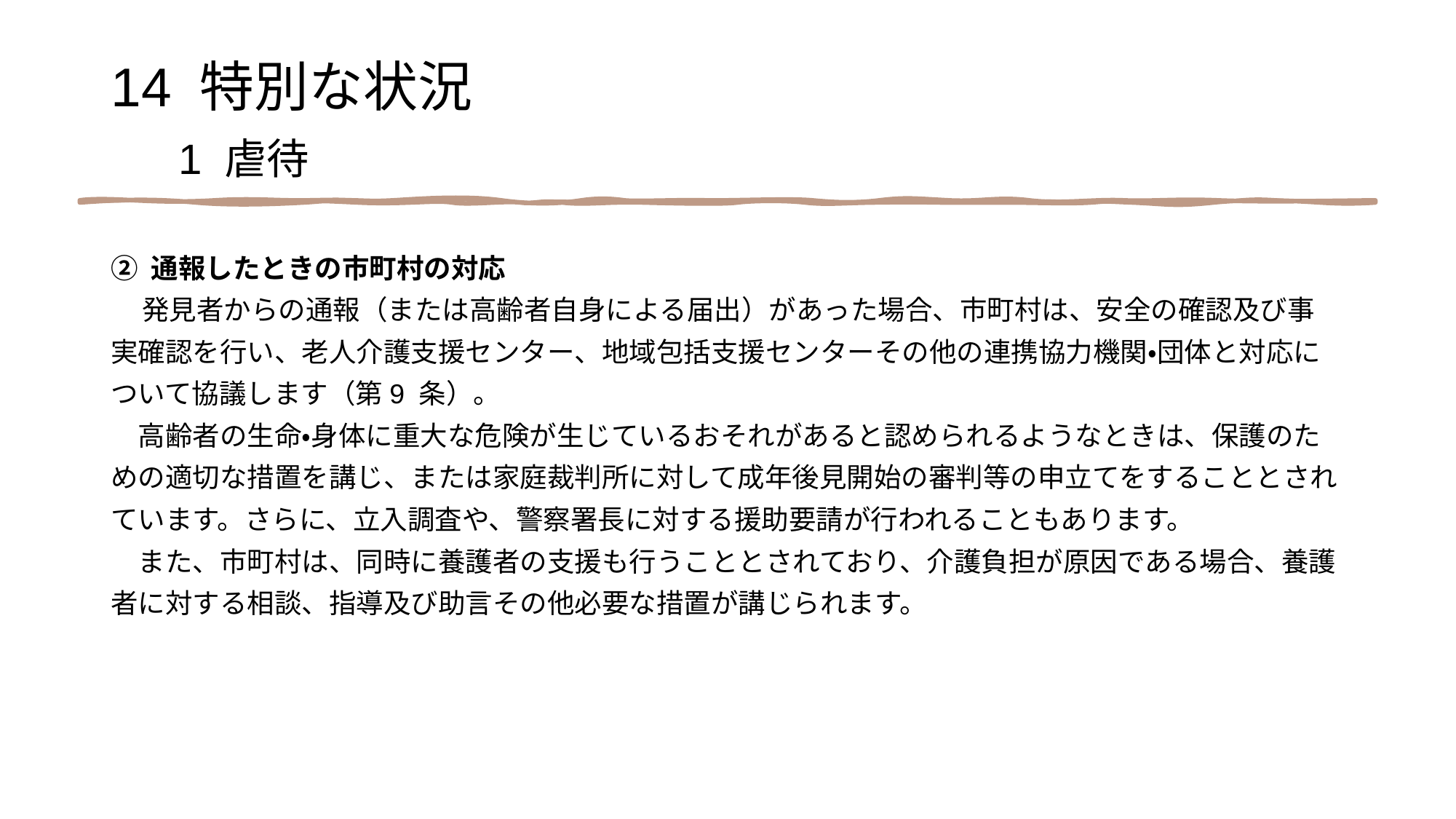

14 特別な状況
　1 虐待

② 通報したときの市町村の対応
    発見者からの通報（または高齢者自身による届出）があった場合、市町村は、安全の確認及び事
実確認を行い、老人介護支援センター、地域包括支援センターその他の連携協力機関・団体と対応に
ついて協議します（第9 条）。
　高齢者の生命・身体に重大な危険が生じているおそれがあると認められるようなときは、保護のた
めの適切な措置を講じ、または家庭裁判所に対して成年後見開始の審判等の申立てをすることとされ
ています。さらに、立入調査や、警察署長に対する援助要請が行われることもあります。
　また、市町村は、同時に養護者の支援も行うこととされており、介護負担が原因である場合、養護
者に対する相談、指導及び助言その他必要な措置が講じられます。